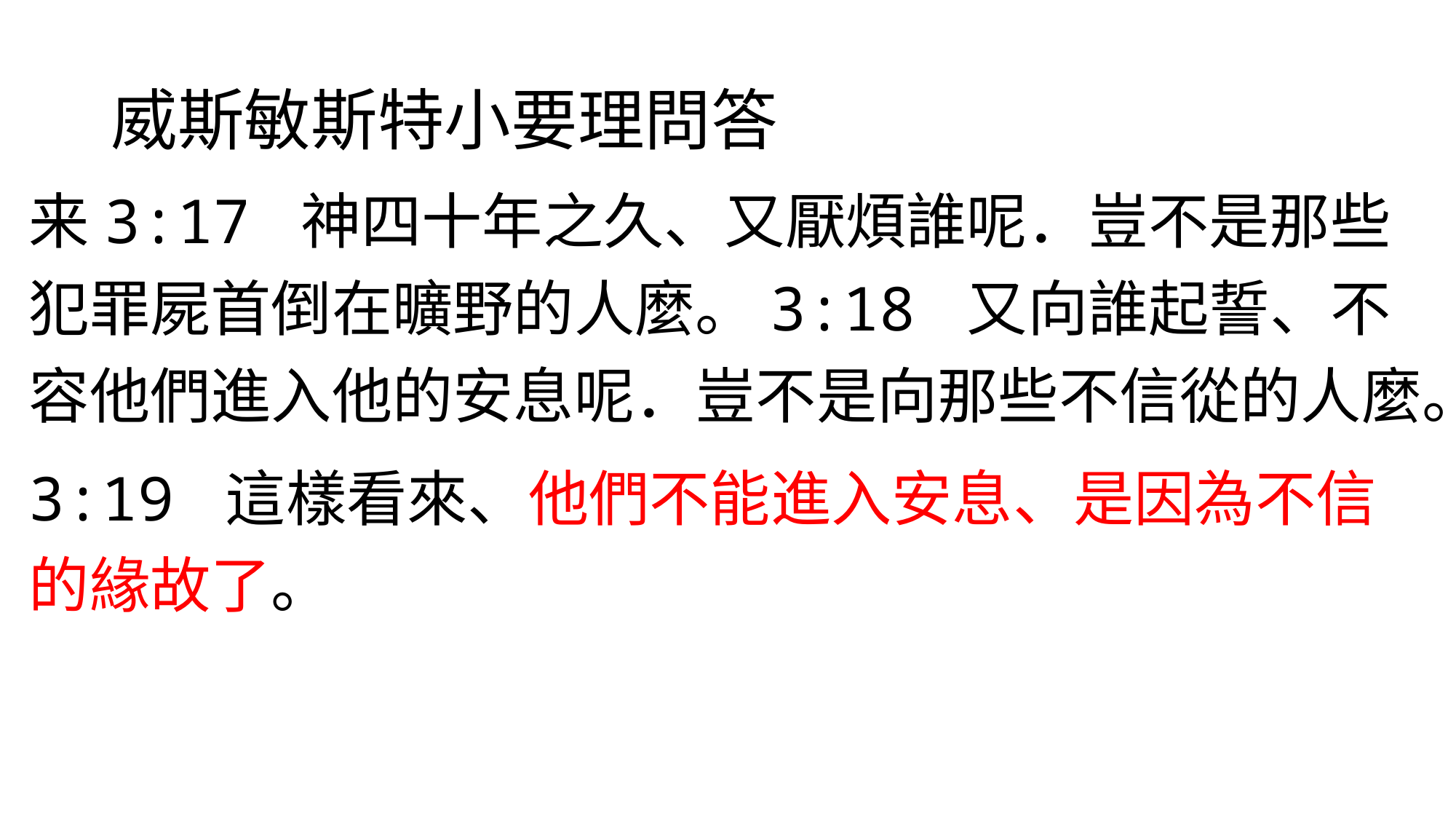

# 威斯敏斯特小要理問答
来3:17 神四十年之久、又厭煩誰呢．豈不是那些犯罪屍首倒在曠野的人麼。3:18 又向誰起誓、不容他們進入他的安息呢．豈不是向那些不信從的人麼。
3:19 這樣看來、他們不能進入安息、是因為不信的緣故了。